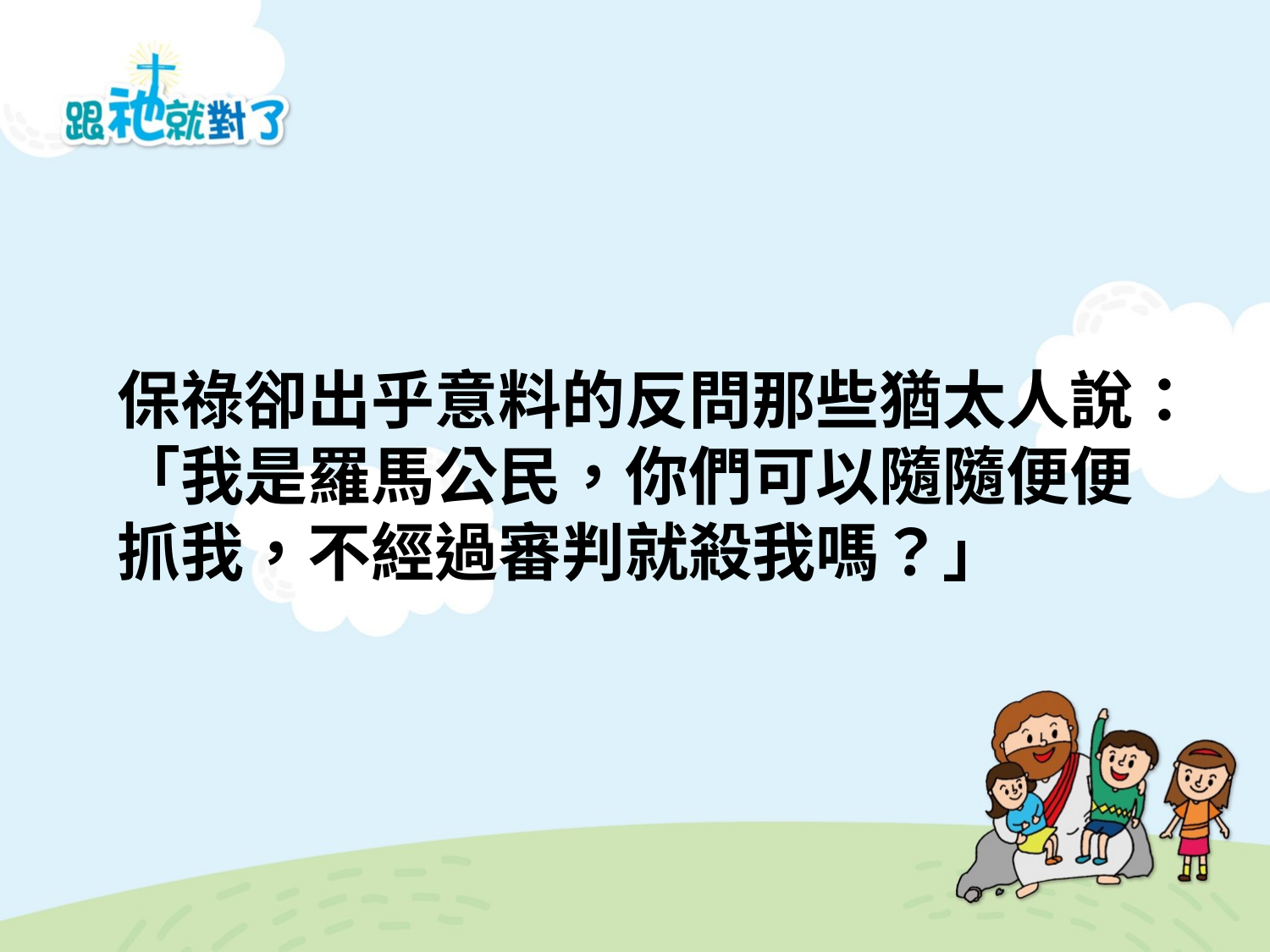

保祿卻出乎意料的反問那些猶太人說：「我是羅馬公民，你們可以隨隨便便抓我，不經過審判就殺我嗎？」